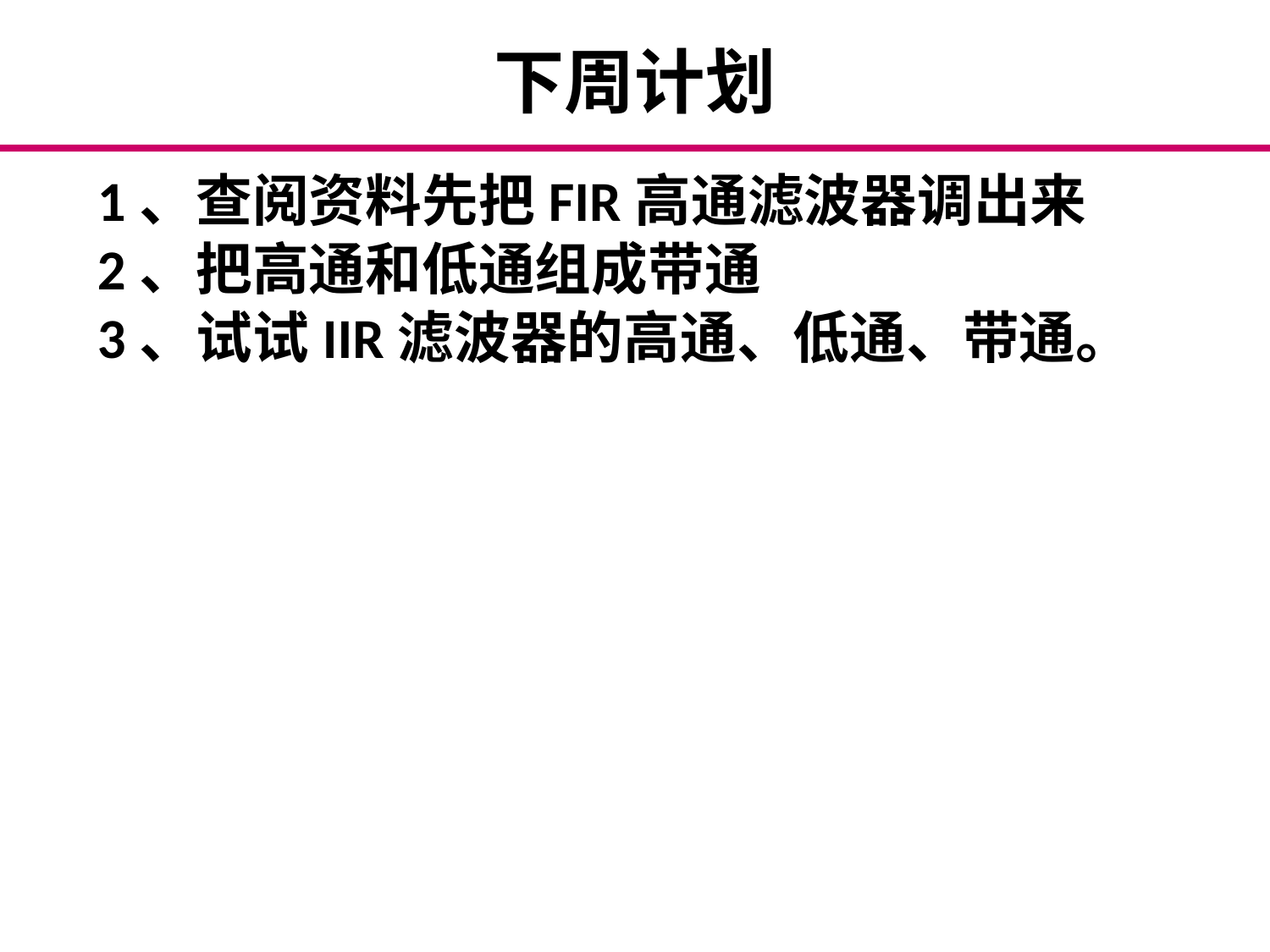

# 下周计划
1、查阅资料先把FIR高通滤波器调出来
2、把高通和低通组成带通
3、试试IIR滤波器的高通、低通、带通。